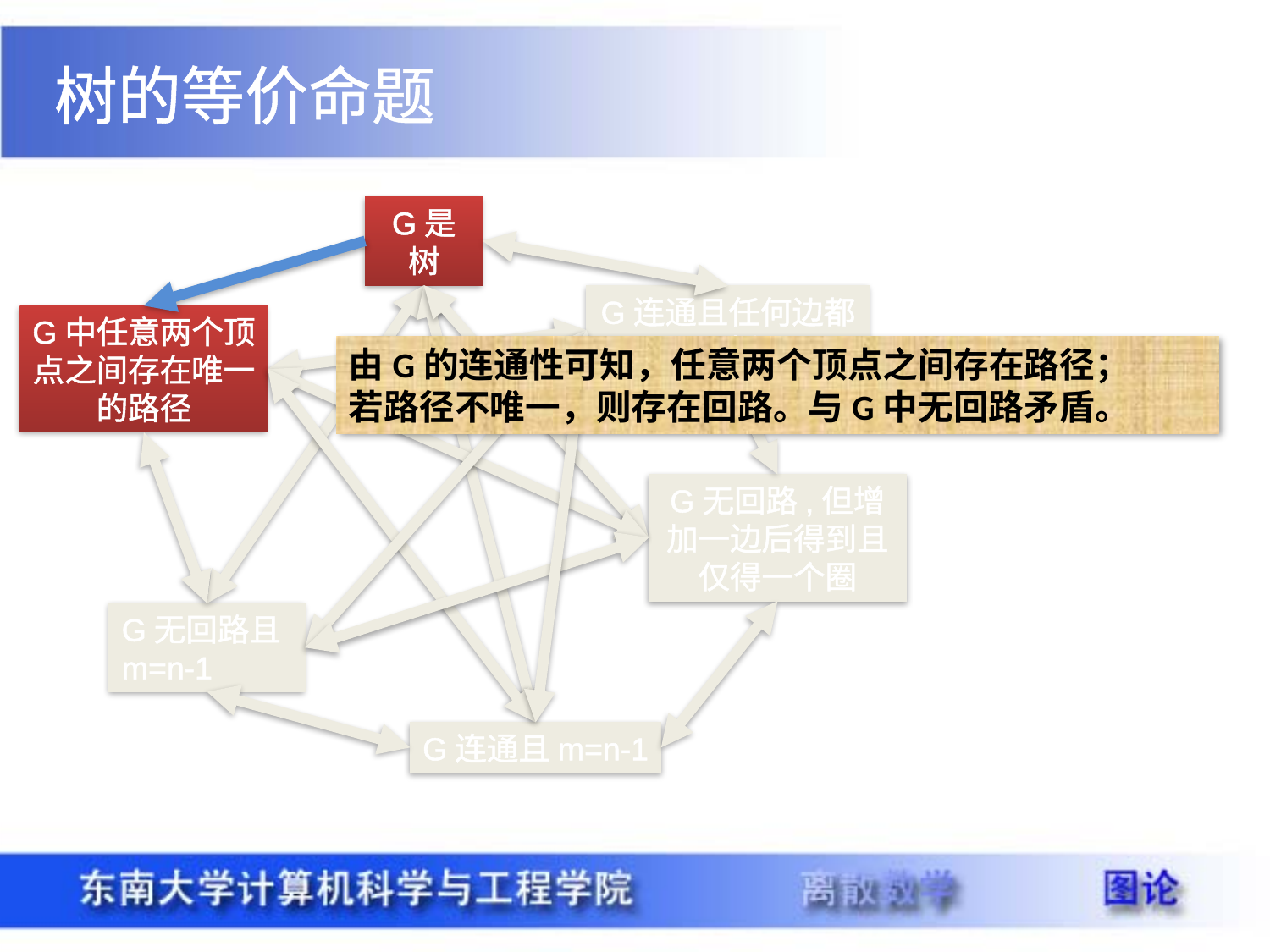

树的等价命题
G是树
G连通且任何边都是桥
G中任意两个顶点之间存在唯一的路径
由G的连通性可知，任意两个顶点之间存在路径；
若路径不唯一，则存在回路。与G中无回路矛盾。
G无回路,但增加一边后得到且仅得一个圈
G无回路且m=n-1
G连通且m=n-1